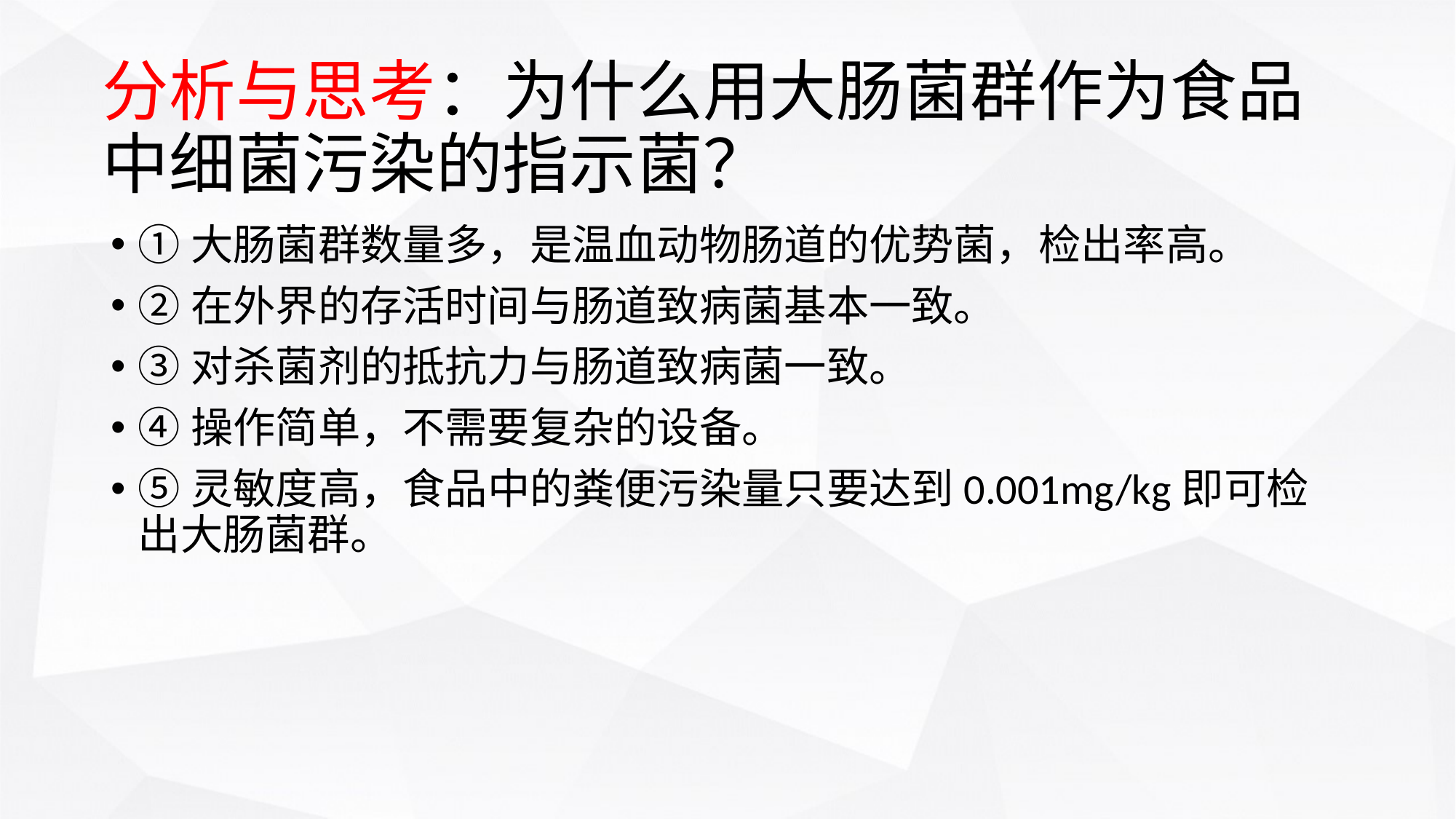

# 分析与思考：为什么用大肠菌群作为食品中细菌污染的指示菌？
①大肠菌群数量多，是温血动物肠道的优势菌，检出率高。
②在外界的存活时间与肠道致病菌基本一致。
③对杀菌剂的抵抗力与肠道致病菌一致。
④操作简单，不需要复杂的设备。
⑤灵敏度高，食品中的粪便污染量只要达到0.001mg/kg即可检出大肠菌群。